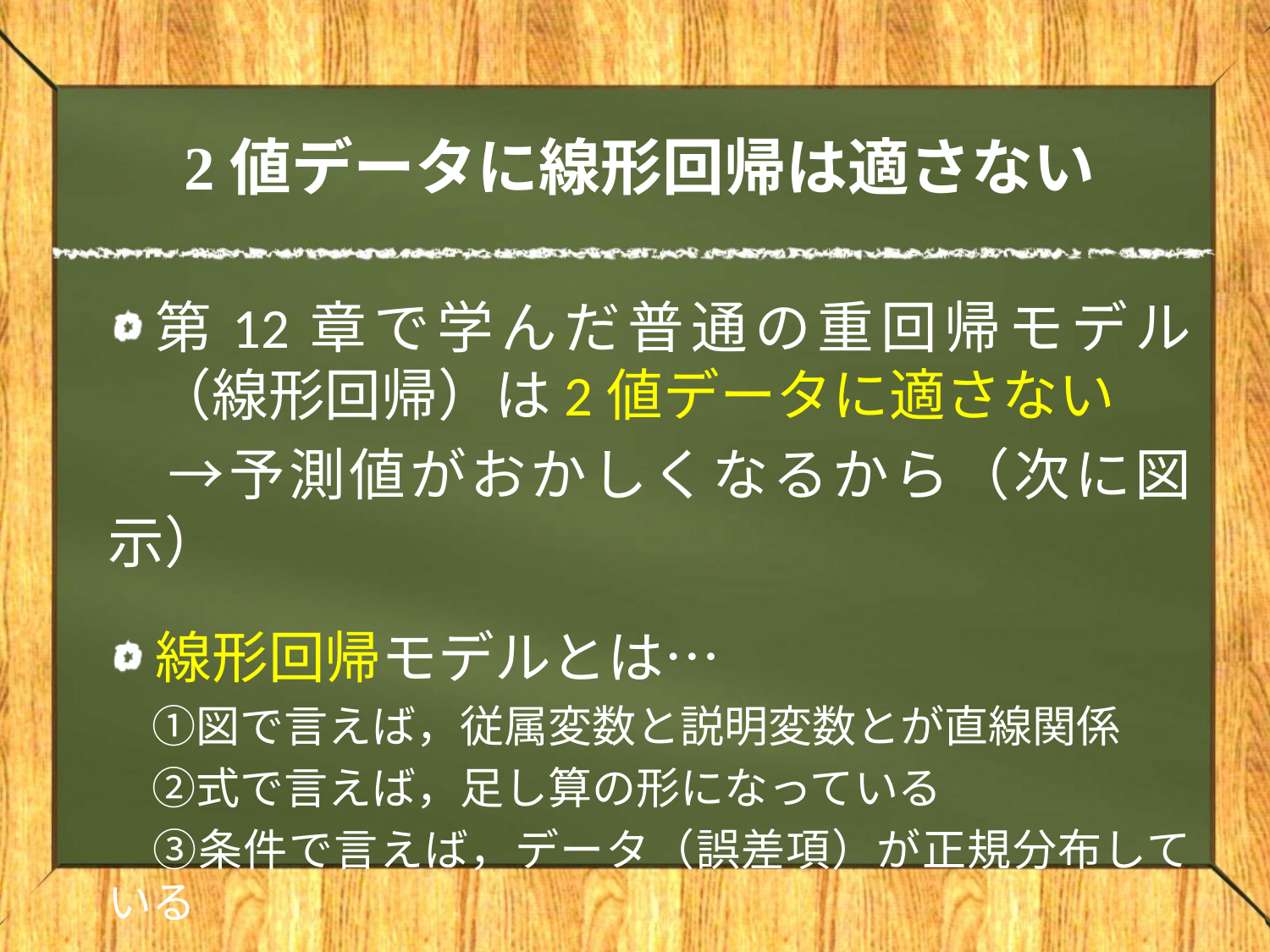

# 2値データに線形回帰は適さない
第12章で学んだ普通の重回帰モデル（線形回帰）は2値データに適さない
　→予測値がおかしくなるから（次に図示）

線形回帰モデルとは…
　①図で言えば，従属変数と説明変数とが直線関係
　②式で言えば，足し算の形になっている
　③条件で言えば，データ（誤差項）が正規分布している